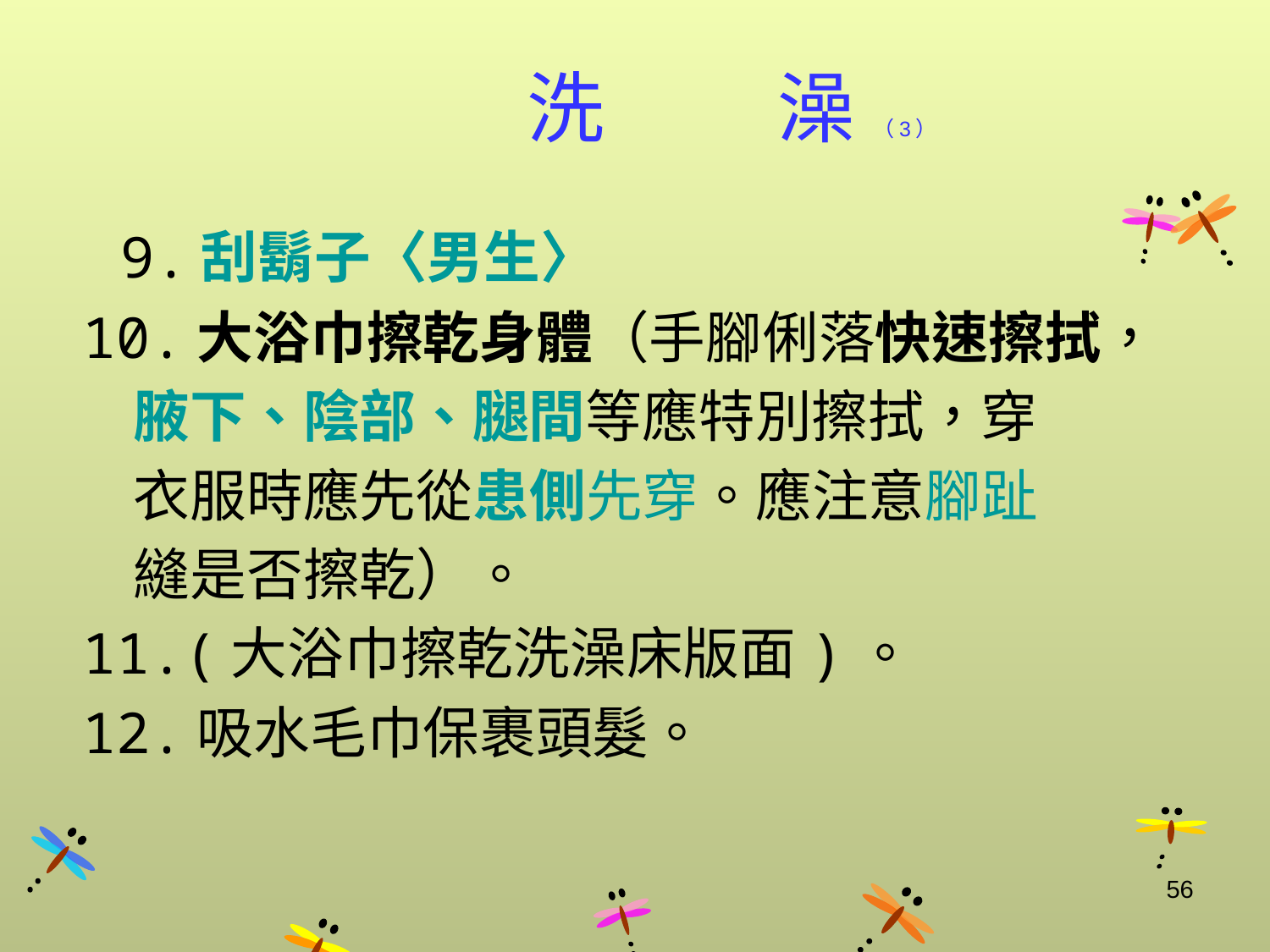

# 洗          澡 （3）
 9.刮鬍子〈男生〉
10.大浴巾擦乾身體（手腳俐落快速擦拭，
   腋下、陰部、腿間等應特別擦拭，穿
   衣服時應先從患側先穿。應注意腳趾
   縫是否擦乾）。
11.(大浴巾擦乾洗澡床版面)。
12.吸水毛巾保裹頭髮。
56